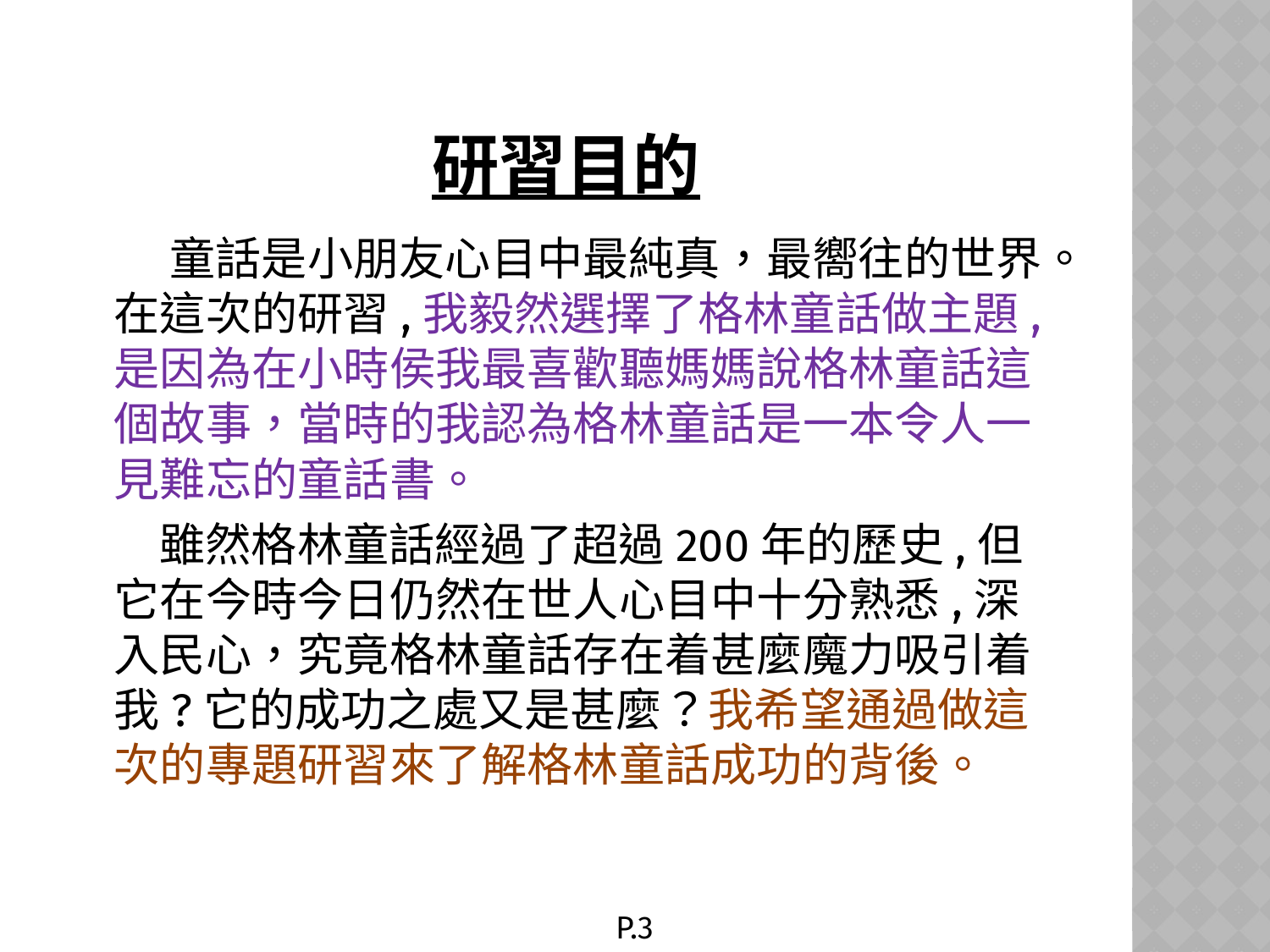

# 研習目的
        童話是小朋友心目中最純真，最嚮往的世界。在這次的研習,我毅然選擇了格林童話做主題,是因為在小時侯我最喜歡聽媽媽說格林童話這個故事，當時的我認為格林童話是一本令人一見難忘的童話書。
       雖然格林童話經過了超過200年的歷史,但它在今時今日仍然在世人心目中十分熟悉,深入民心，究竟格林童話存在着甚麼魔力吸引着我?它的成功之處又是甚麼？我希望通過做這次的專題研習來了解格林童話成功的背後。

P.3